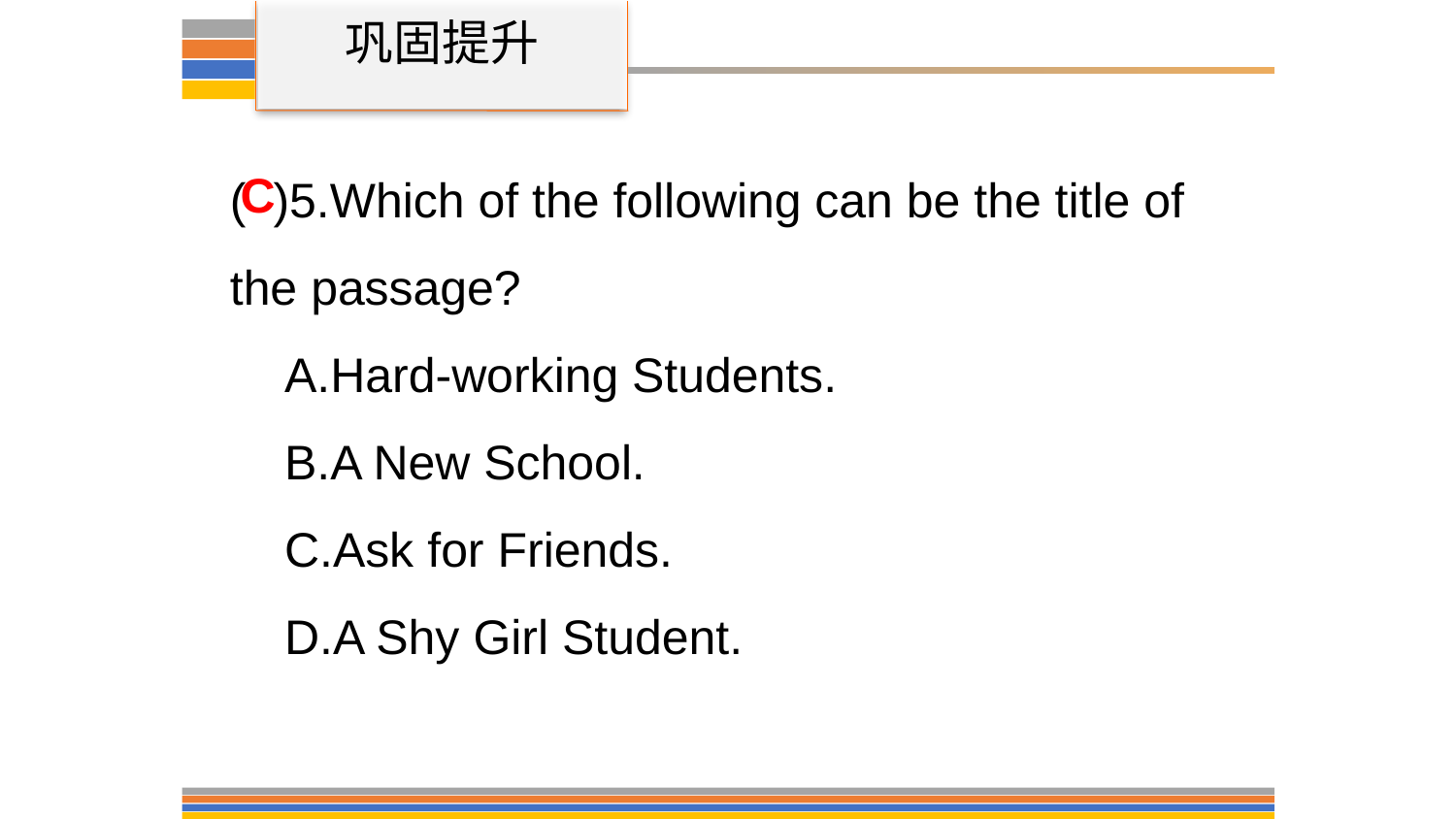

巩固提升

(  )5.Which of the following can be the title of the passage?
A.Hard-working Students.
B.A New School.
C.Ask for Friends.
D.A Shy Girl Student.
C